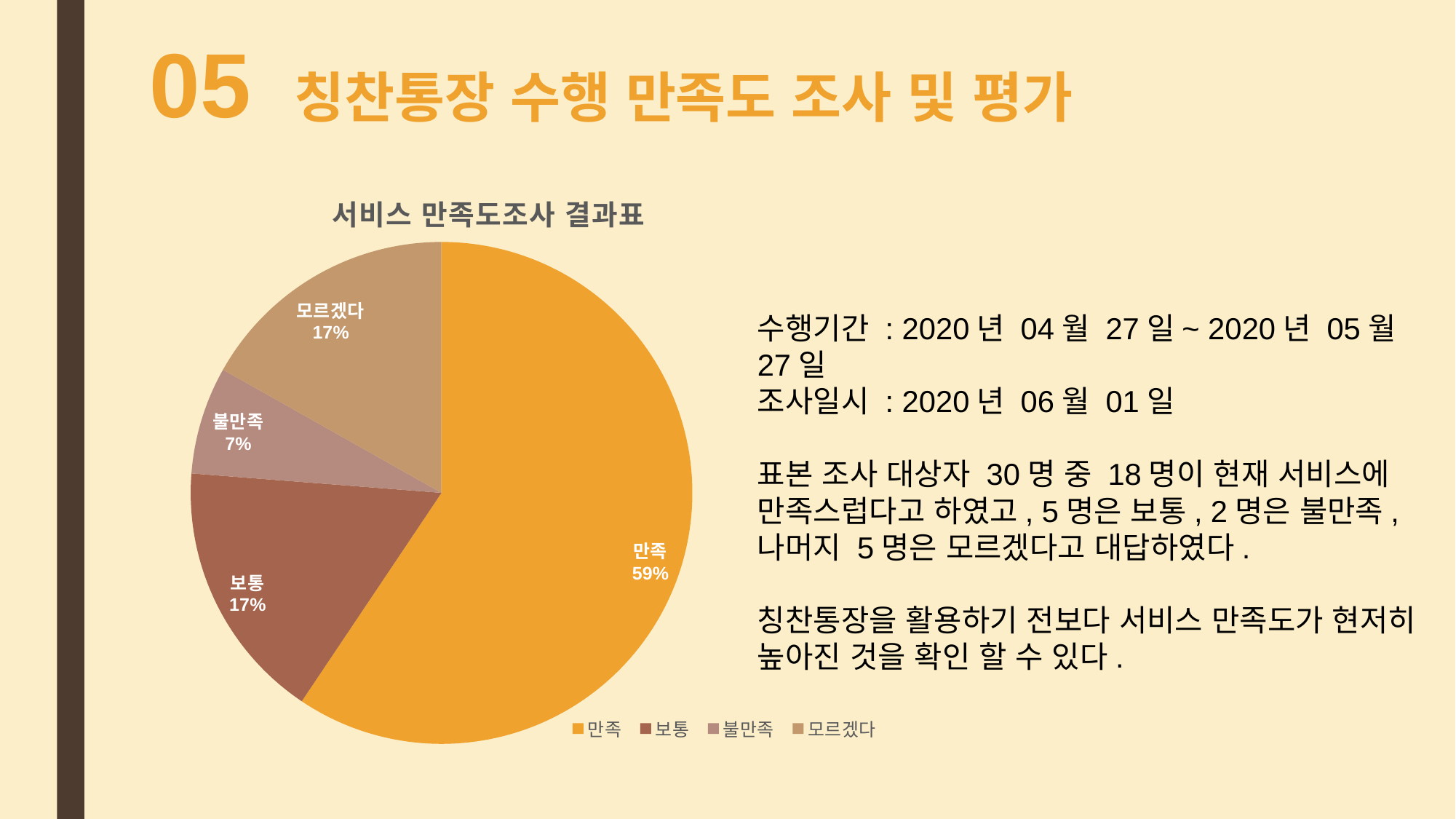

05  칭찬통장 수행 만족도 조사 및 평가

### Chart: 서비스 만족도조사 결과표

| Category | 급여제공 만족도조사 |
|---|---|
| 만족 | 0.6 |
| 보통 | 0.17 |
| 불만족 | 0.07 |
| 모르겠다 | 0.17 |
수행기간 : 2020년 04월 27일~ 2020년 05월 27일
조사일시 : 2020년 06월 01일

표본 조사 대상자 30명 중 18명이 현재 서비스에 만족스럽다고 하였고, 5명은 보통, 2명은 불만족, 나머지 5명은 모르겠다고 대답하였다.

칭찬통장을 활용하기 전보다 서비스 만족도가 현저히 높아진 것을 확인 할 수 있다.